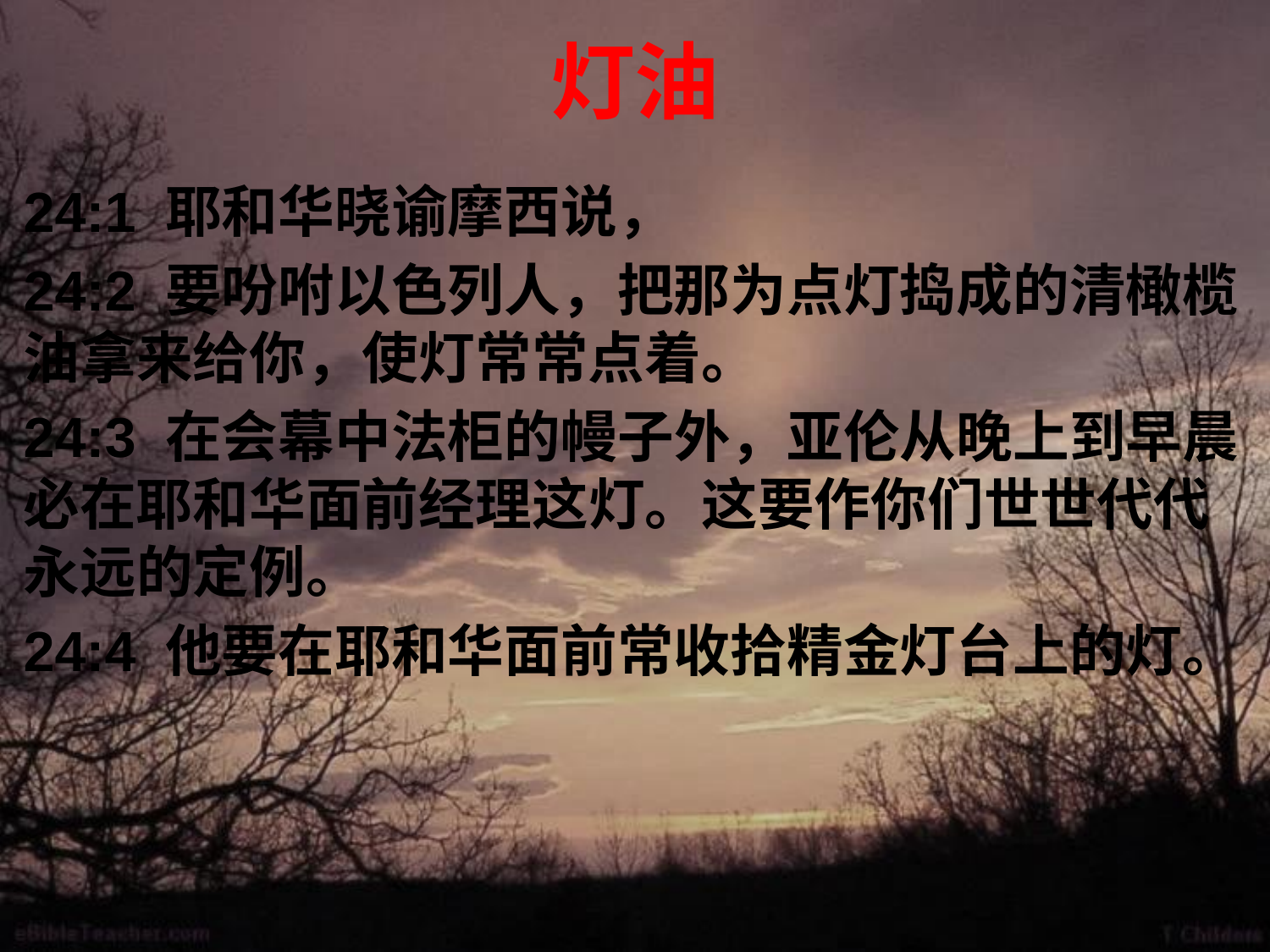

# 灯油
24:1 耶和华晓谕摩西说，
24:2 要吩咐以色列人，把那为点灯捣成的清橄榄油拿来给你，使灯常常点着。
24:3 在会幕中法柜的幔子外，亚伦从晚上到早晨必在耶和华面前经理这灯。这要作你们世世代代永远的定例。
24:4 他要在耶和华面前常收拾精金灯台上的灯。